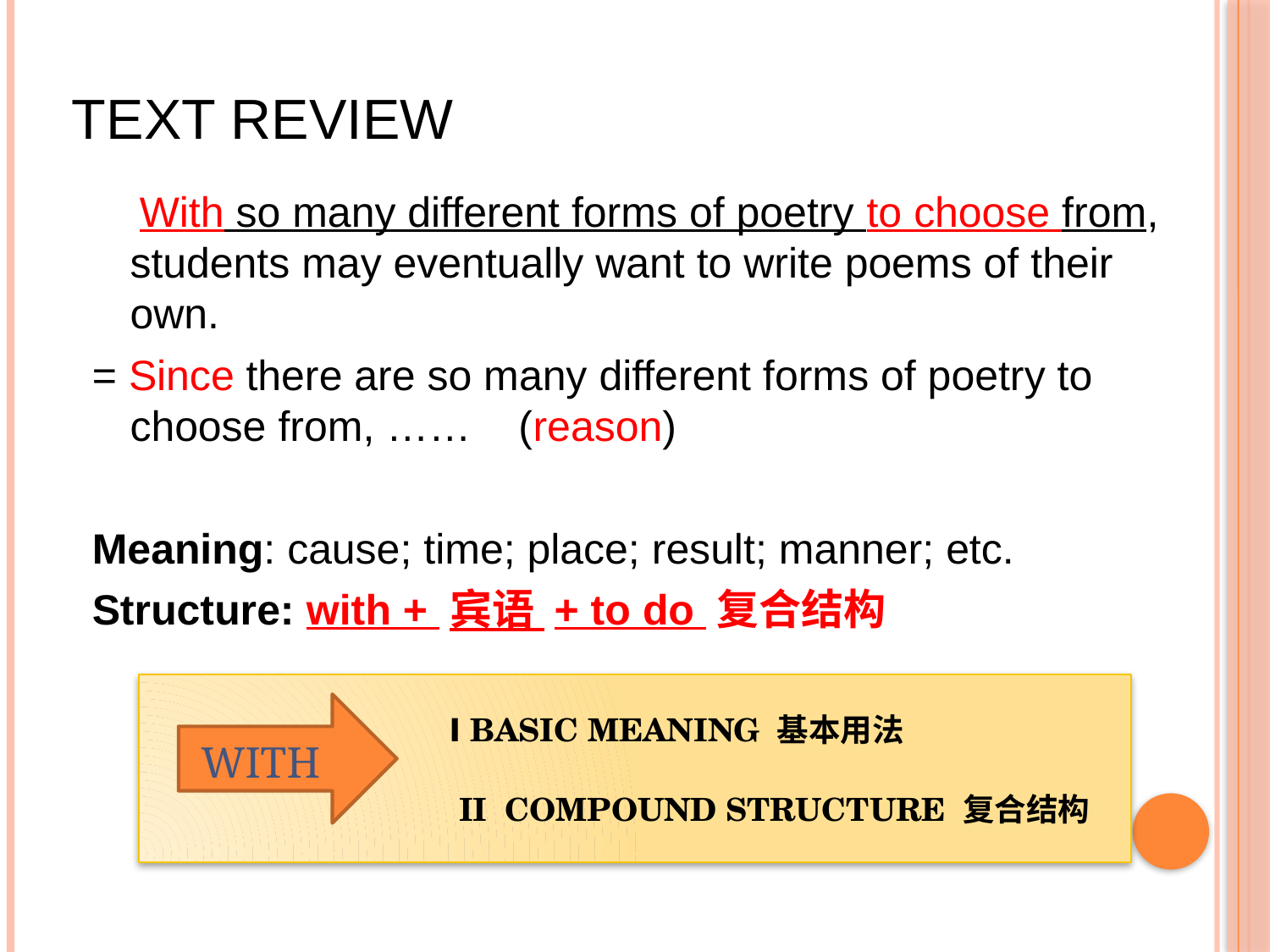

# text review
    With so many different forms of poetry to choose from, students may eventually want to write poems of their own.
= Since there are so many different forms of poetry to choose from, ……    (reason)

Meaning: cause; time; place; result; manner; etc.
Structure: with + 宾语 + to do 复合结构

Ⅰ BASIC MEANING 基本用法
WITH
II  COMPOUND STRUCTURE 复合结构